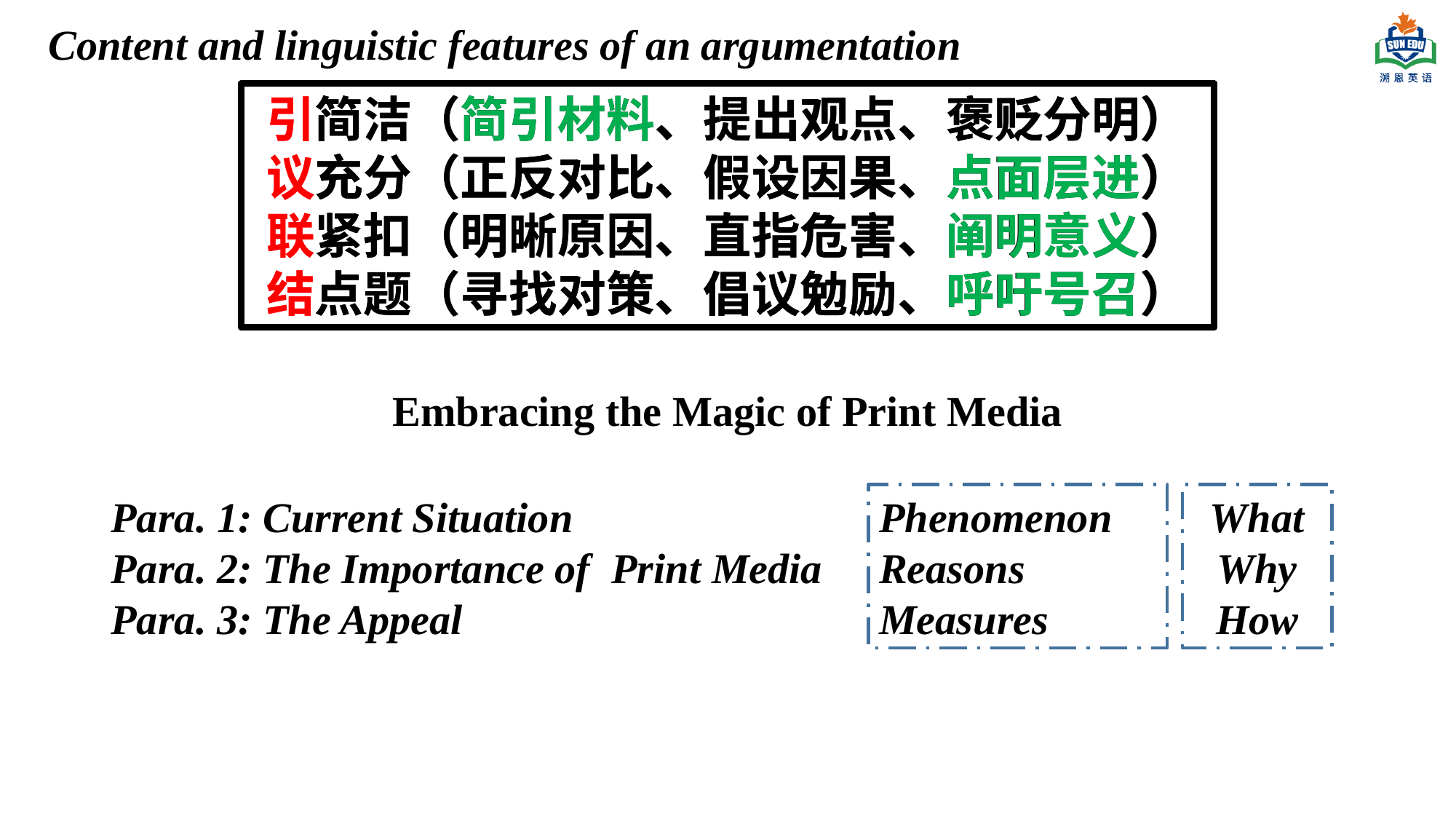

Content and linguistic features of an argumentation
引简洁（简引材料、提出观点、褒贬分明）
议充分（正反对比、假设因果、点面层进）
联紧扣（明晰原因、直指危害、阐明意义）
结点题（寻找对策、倡议勉励、呼吁号召）
引简洁（简引材料、提出观点、褒贬分明）
议充分（正反对比、假设因果、点面层进）
联紧扣（明晰原因、直指危害、阐明意义）
结点题（寻找对策、倡议勉励、呼吁号召）
Embracing the Magic of Print Media
Para. 1: Current Situation
Para. 2: The Importance of  Print Media
Para. 3: The Appeal
Phenomenon
Reasons
Measures
What
Why
How